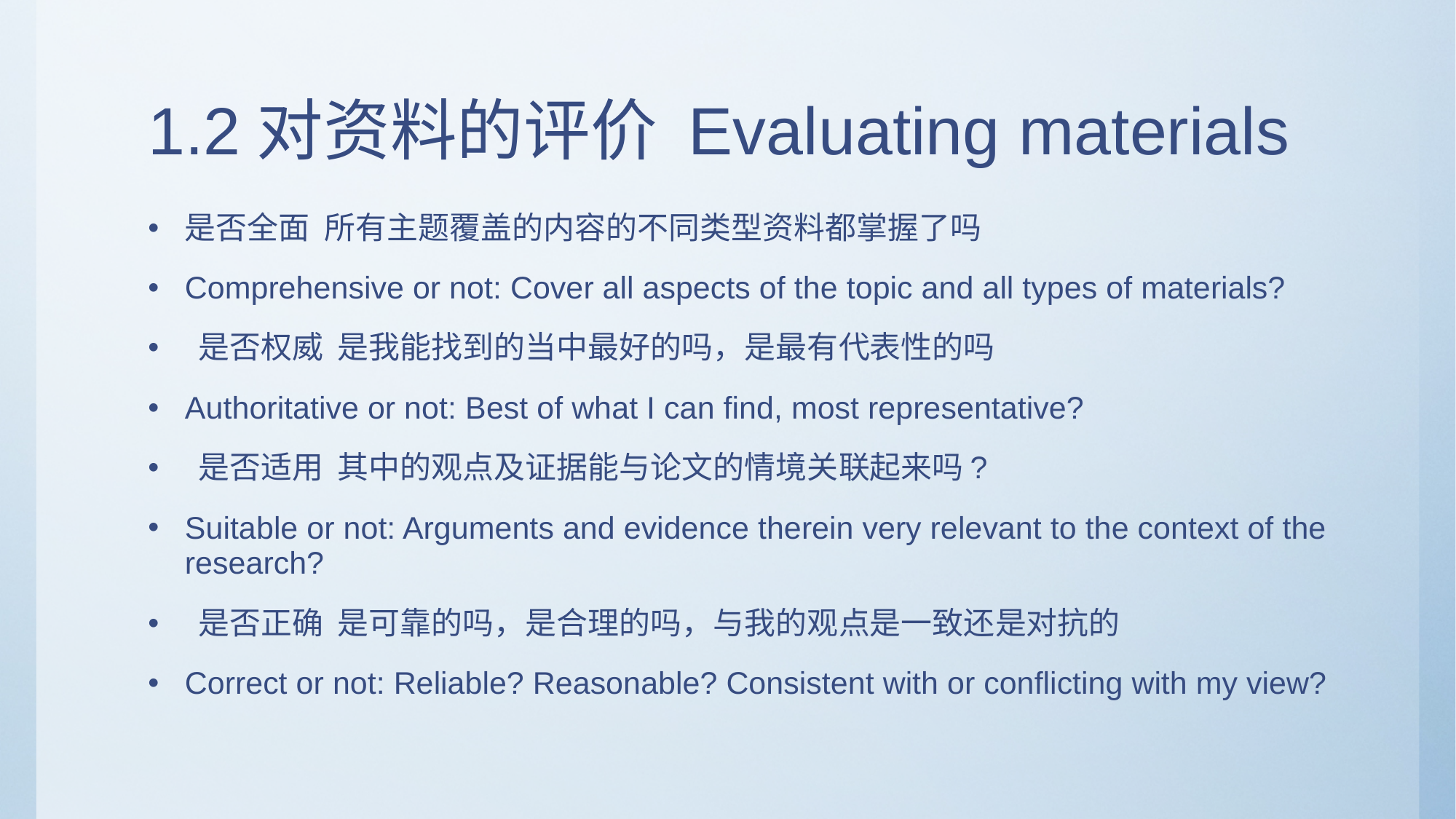

# 1.2对资料的评价 Evaluating materials
是否全面  所有主题覆盖的内容的不同类型资料都掌握了吗
Comprehensive or not: Cover all aspects of the topic and all types of materials?
 是否权威  是我能找到的当中最好的吗，是最有代表性的吗
Authoritative or not: Best of what I can find, most representative?
 是否适用  其中的观点及证据能与论文的情境关联起来吗?
Suitable or not: Arguments and evidence therein very relevant to the context of the research?
 是否正确  是可靠的吗，是合理的吗，与我的观点是一致还是对抗的
Correct or not: Reliable? Reasonable? Consistent with or conflicting with my view?